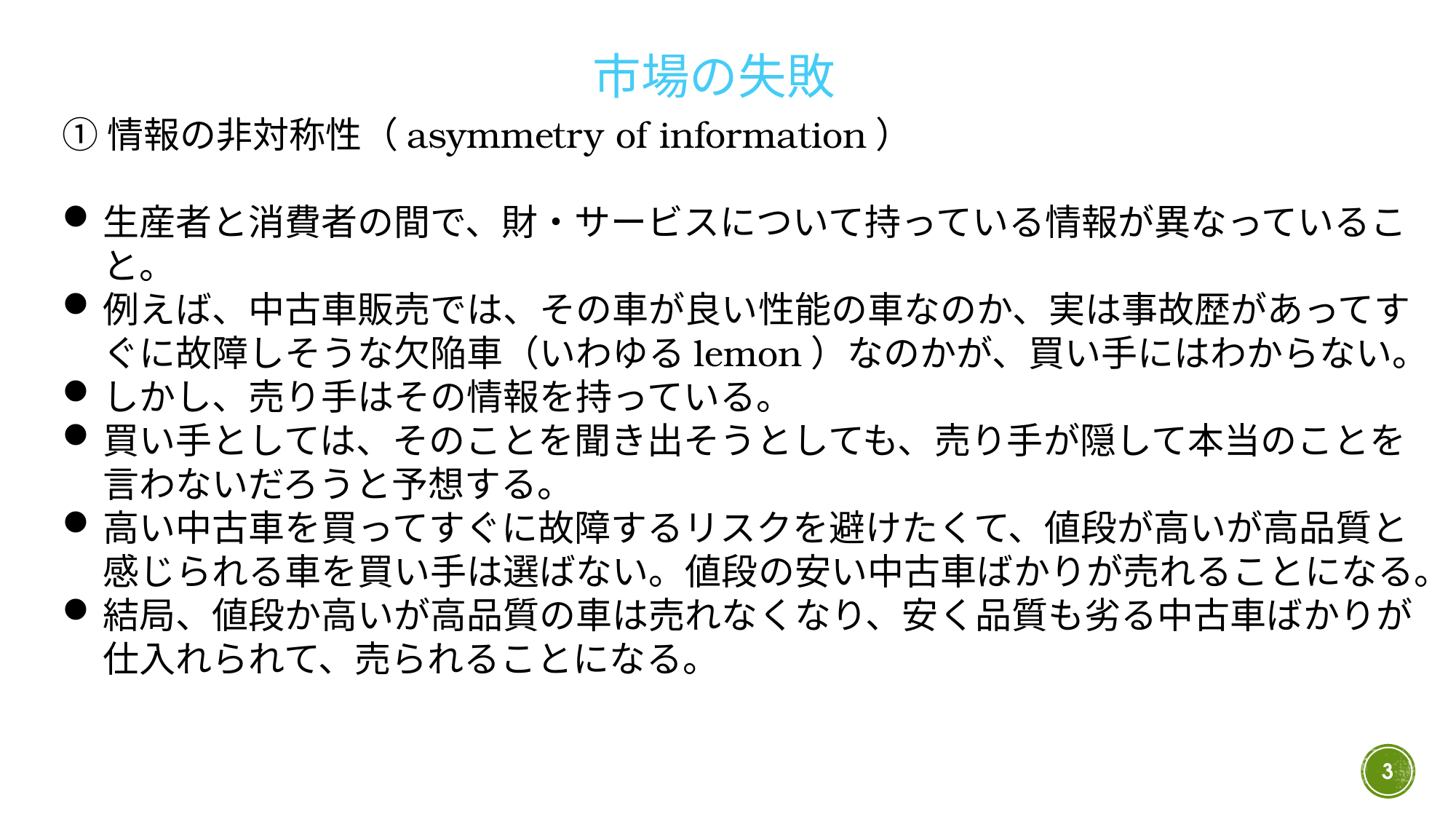

市場の失敗
①情報の非対称性（asymmetry of information）

生産者と消費者の間で、財・サービスについて持っている情報が異なっていること。
例えば、中古車販売では、その車が良い性能の車なのか、実は事故歴があってすぐに故障しそうな欠陥車（いわゆるlemon）なのかが、買い手にはわからない。
しかし、売り手はその情報を持っている。
買い手としては、そのことを聞き出そうとしても、売り手が隠して本当のことを言わないだろうと予想する。
高い中古車を買ってすぐに故障するリスクを避けたくて、値段が高いが高品質と感じられる車を買い手は選ばない。値段の安い中古車ばかりが売れることになる。
結局、値段か高いが高品質の車は売れなくなり、安く品質も劣る中古車ばかりが仕入れられて、売られることになる。
3